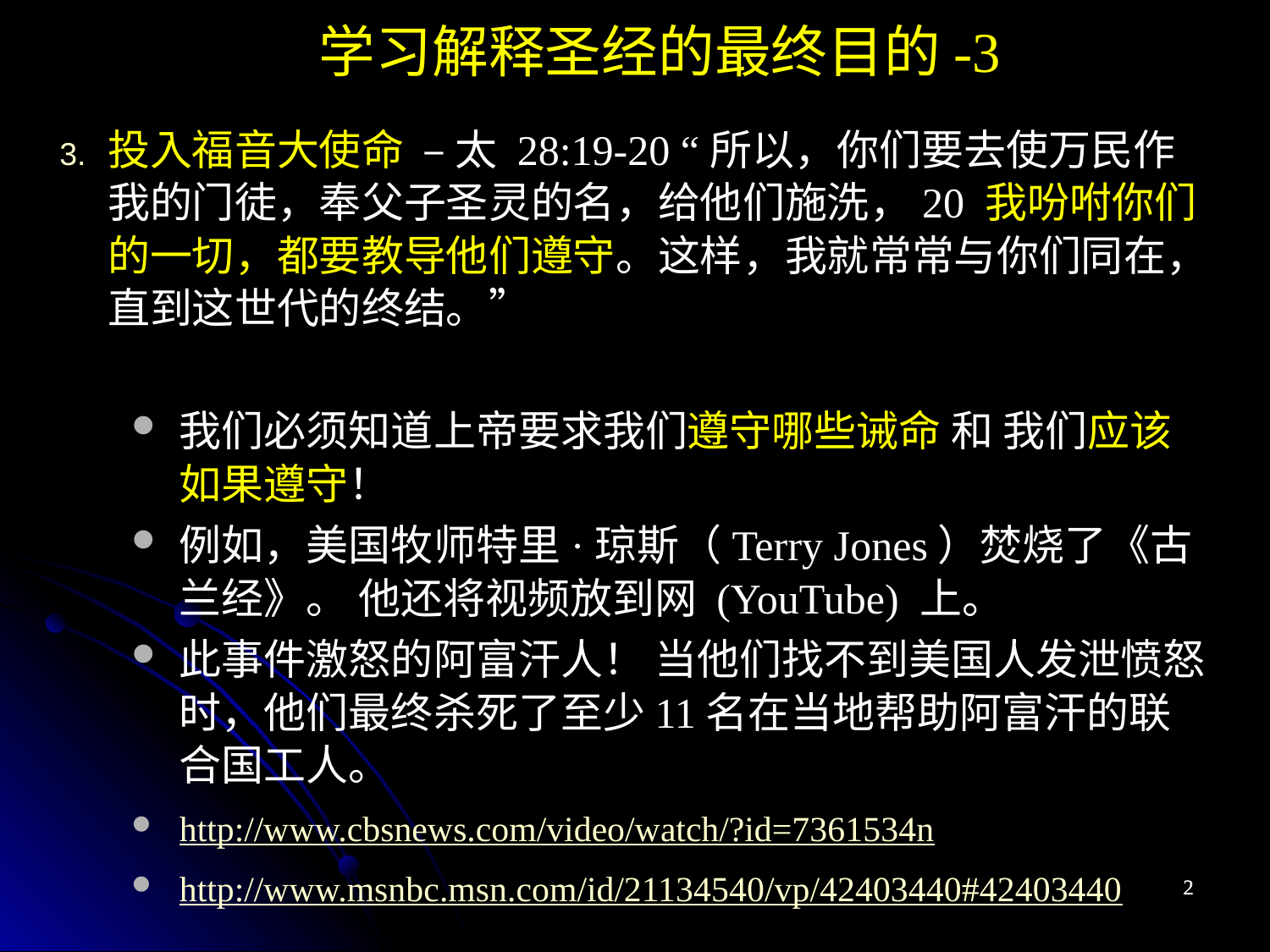

学习解释圣经的最终目的-3
投入福音大使命  – 太 28:19-20 “所以，你们要去使万民作我的门徒，奉父子圣灵的名，给他们施洗，20 我吩咐你们的一切，都要教导他们遵守。这样，我就常常与你们同在，直到这世代的终结。”

我们必须知道上帝要求我们遵守哪些诫命 和 我们应该如果遵守！
例如，美国牧师特里·琼斯（Terry Jones）焚烧了《古兰经》。 他还将视频放到网 (YouTube) 上。
此事件激怒的阿富汗人！ 当他们找不到美国人发泄愤怒时，他们最终杀死了至少11名在当地帮助阿富汗的联合国工人。
http://www.cbsnews.com/video/watch/?id=7361534n
http://www.msnbc.msn.com/id/21134540/vp/42403440#42403440
2
2